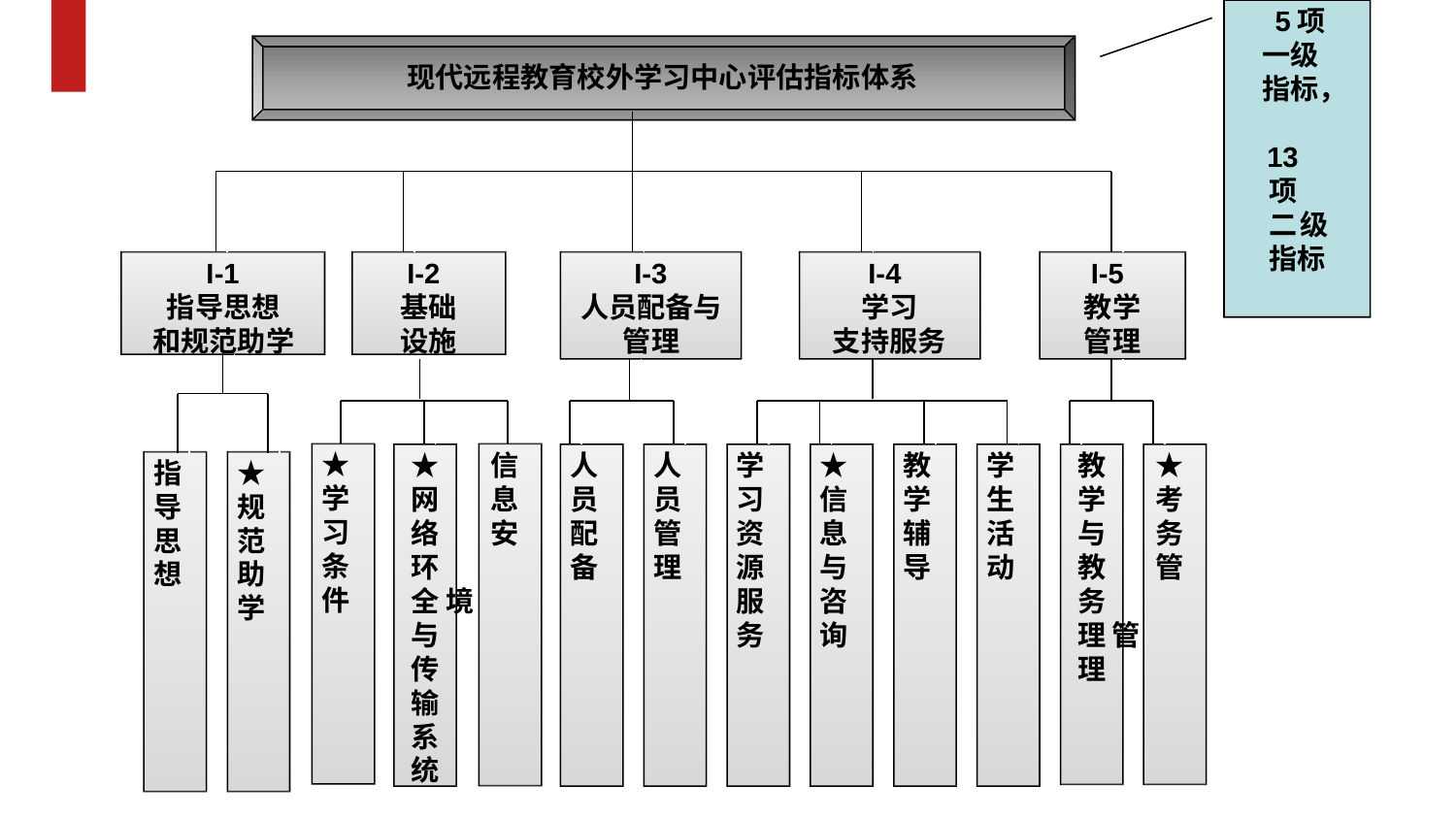

# 5项 一级 指标，

现代远程教育校外学习中心评估指标体系

13项 二级 指标

I-1
指导思想 和规范助学
I-2
基础 设施
I-3
人员配备与 管理
I-4
学习 支持服务
I-5
教学 管理

★ 学 习 条 件
★	信
网	息
络	安
环	全 境
与 传 输 系 统
人 员 配 备
人 员 管 理
学 习 资 源 服 务
★ 信 息 与 咨 询
教 学 辅 导
学 生 活 动
教	★
学	考
与	务
教	管
务	理 管
理

指 导 思 想
★ 规 范 助 学